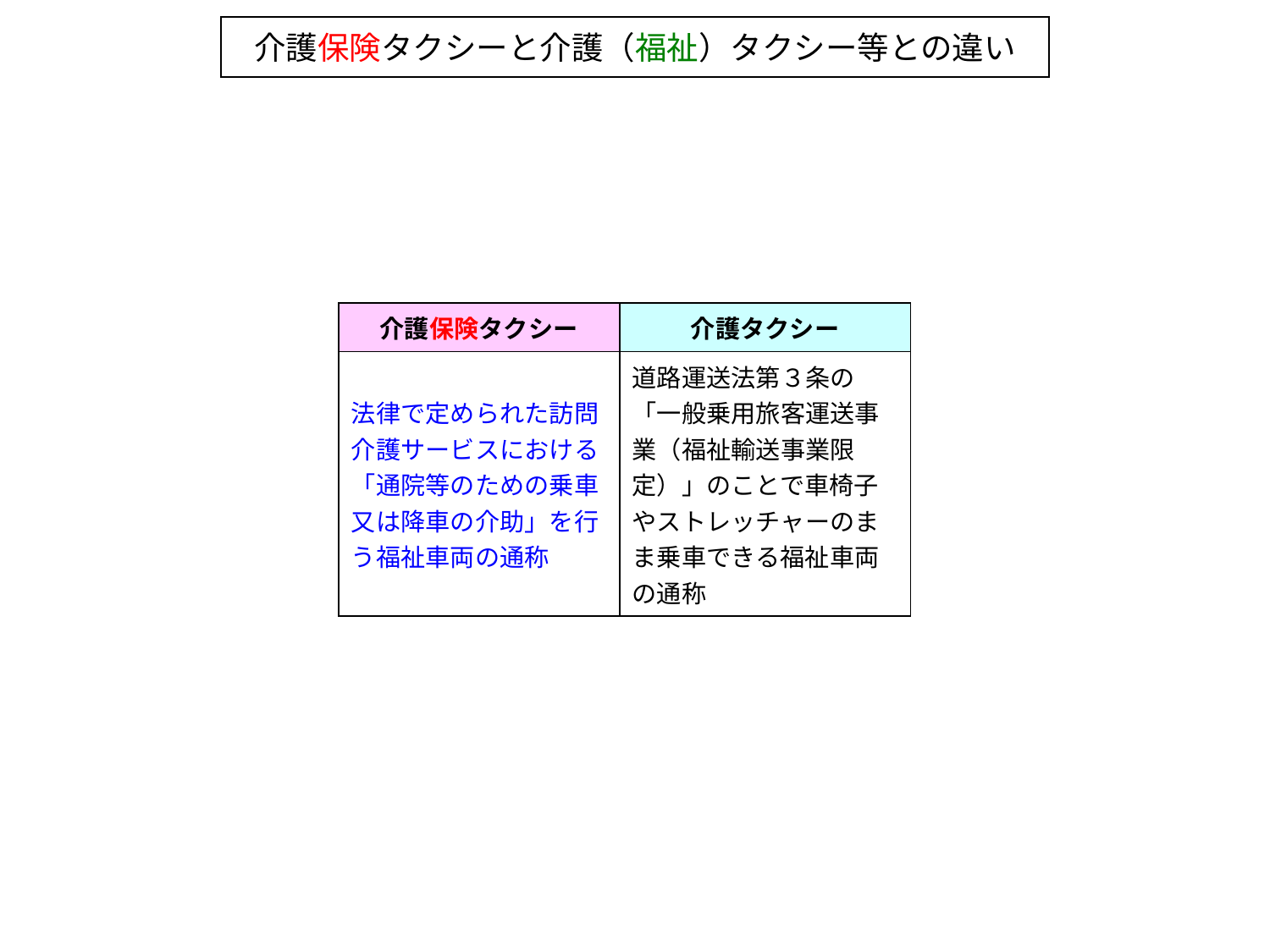

介護保険タクシーと介護（福祉）タクシー等との違い
| 介護保険タクシー | 介護タクシー |
| --- | --- |
| 法律で定められた訪問介護サービスにおける「通院等のための乗車又は降車の介助」を行う福祉車両の通称 | 道路運送法第３条の「一般乗用旅客運送事業（福祉輸送事業限定）」のことで車椅子やストレッチャーのまま乗車できる福祉車両の通称 |